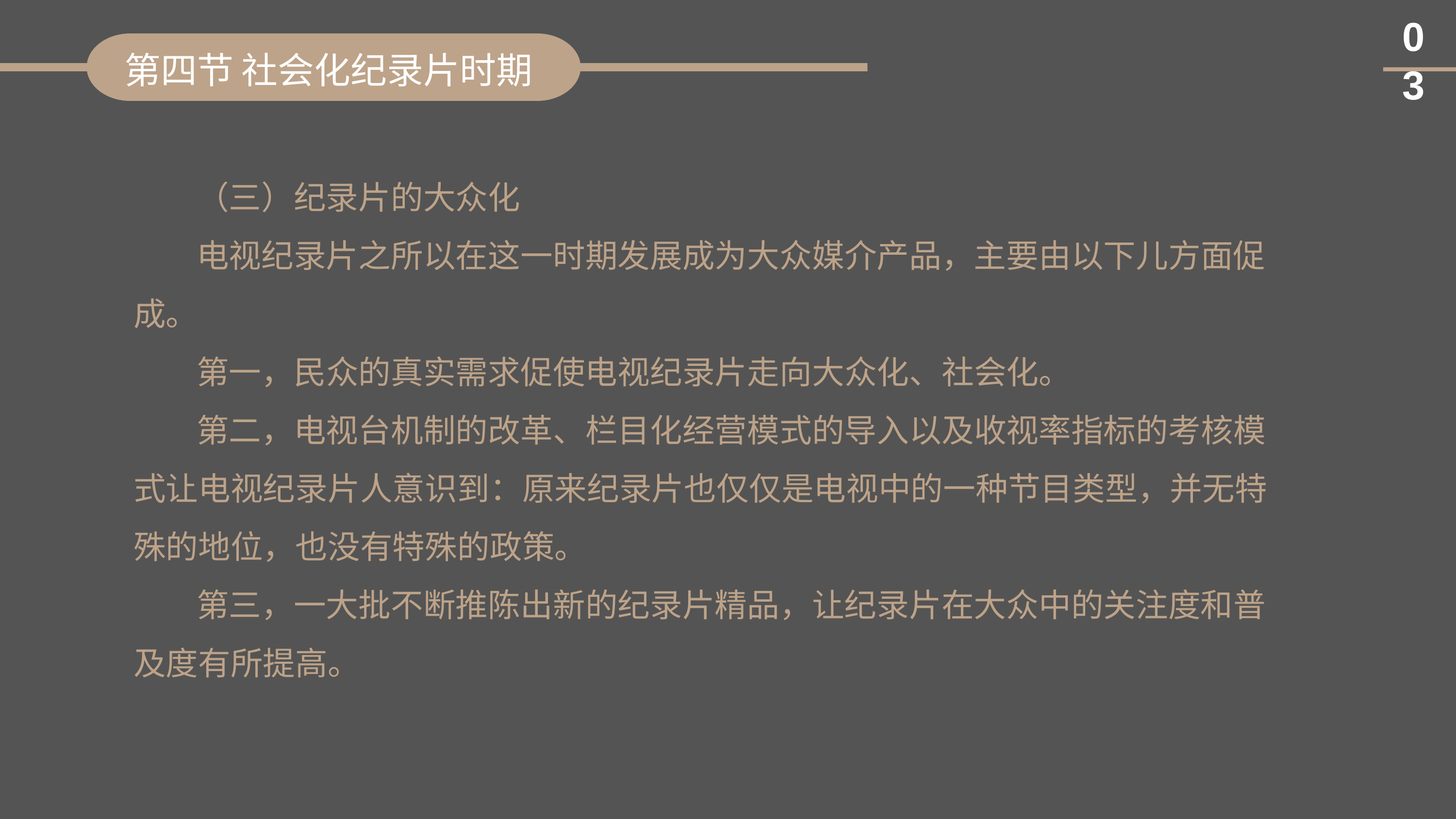

03

第四节 社会化纪录片时期

（三）纪录片的大众化
电视纪录片之所以在这一时期发展成为大众媒介产品，主要由以下儿方面促成。
第一，民众的真实需求促使电视纪录片走向大众化、社会化。
第二，电视台机制的改革、栏目化经营模式的导入以及收视率指标的考核模式让电视纪录片人意识到：原来纪录片也仅仅是电视中的一种节目类型，并无特殊的地位，也没有特殊的政策。
第三，一大批不断推陈出新的纪录片精品，让纪录片在大众中的关注度和普及度有所提高。